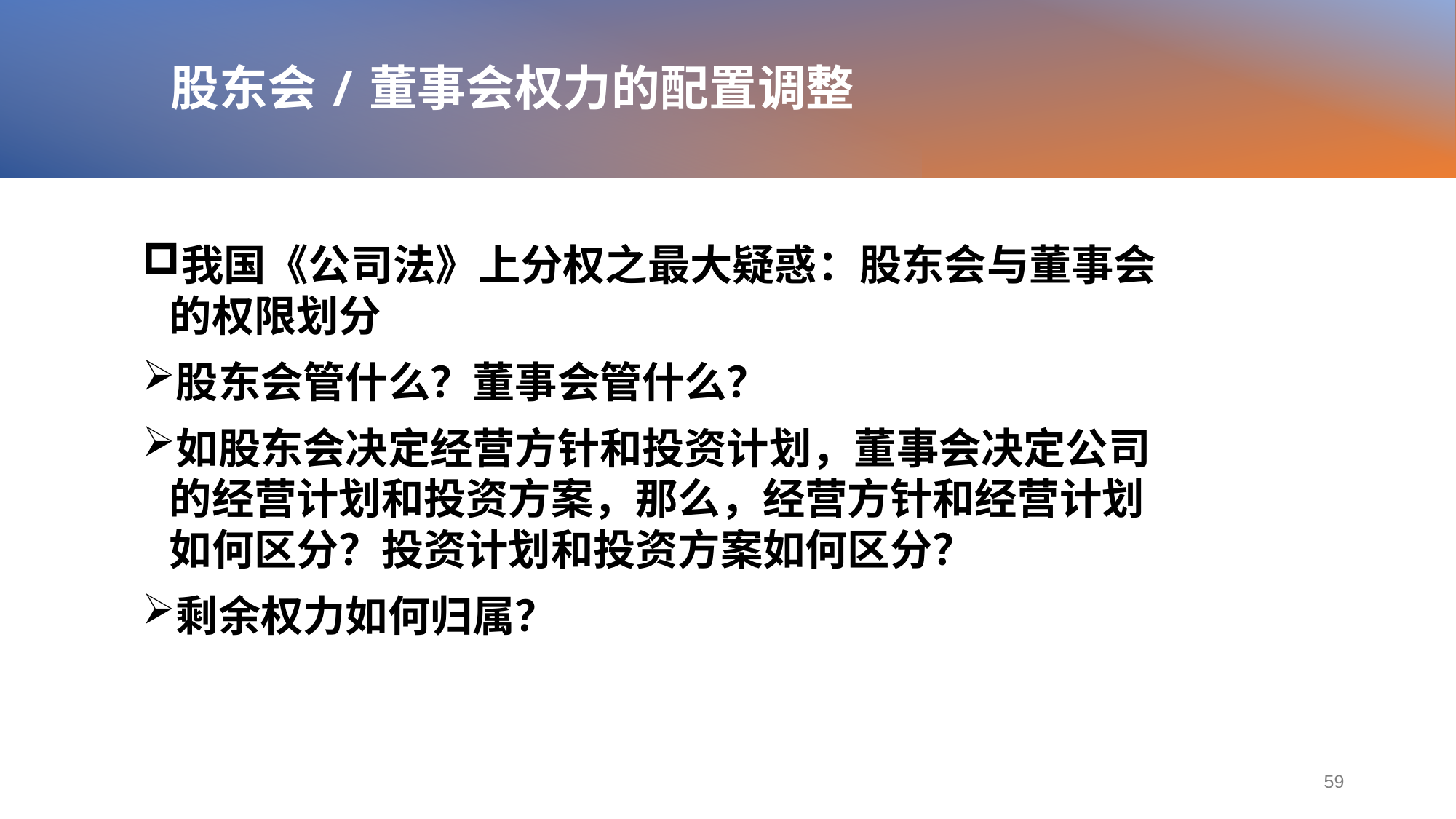

股东会/董事会权力的配置调整
我国《公司法》上分权之最大疑惑：股东会与董事会的权限划分
股东会管什么？董事会管什么？
如股东会决定经营方针和投资计划，董事会决定公司的经营计划和投资方案，那么，经营方针和经营计划如何区分？投资计划和投资方案如何区分？
剩余权力如何归属？

59